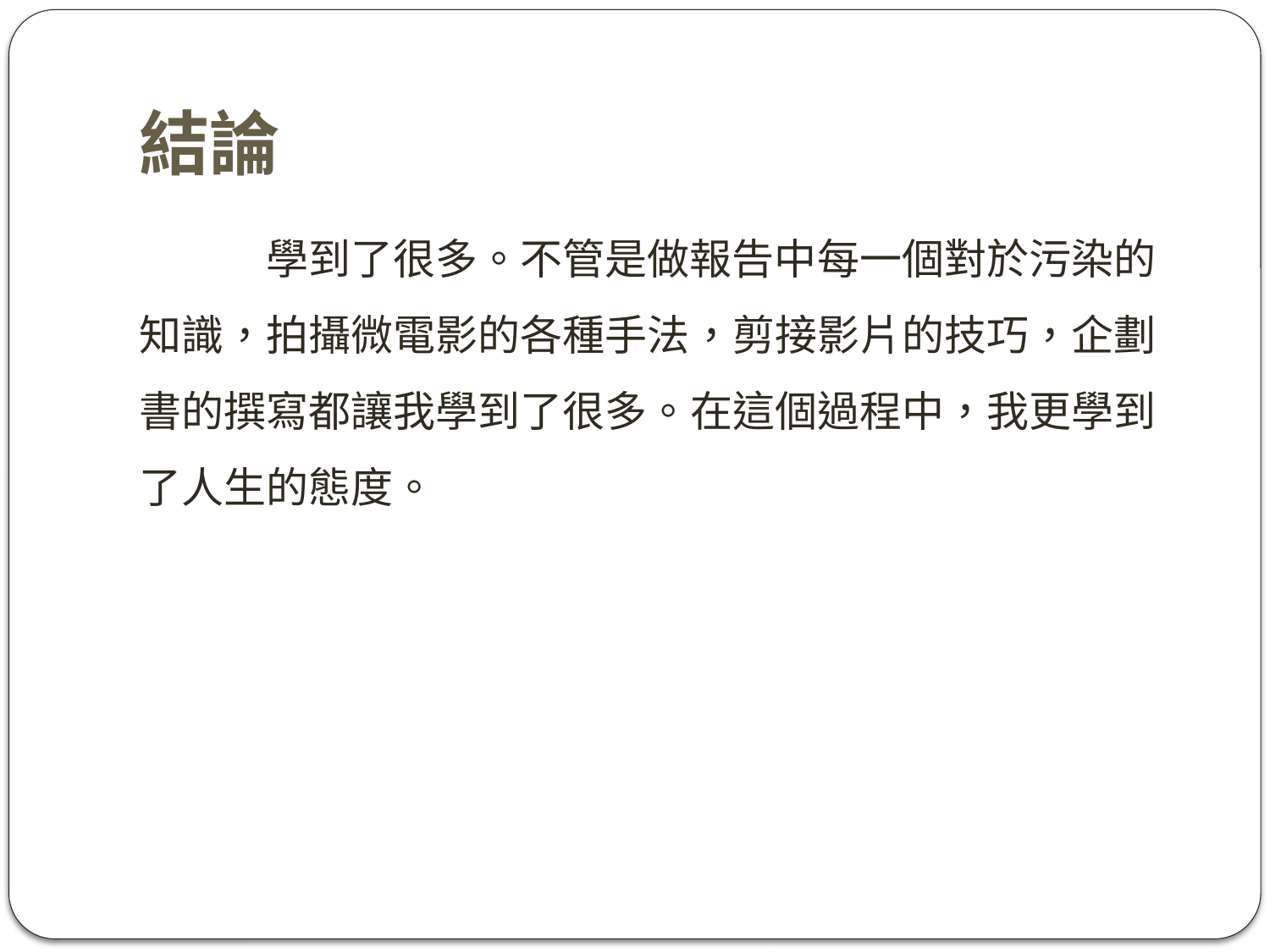

# 結論
	學到了很多。不管是做報告中每一個對於污染的知識，拍攝微電影的各種手法，剪接影片的技巧，企劃書的撰寫都讓我學到了很多。在這個過程中，我更學到了人生的態度。